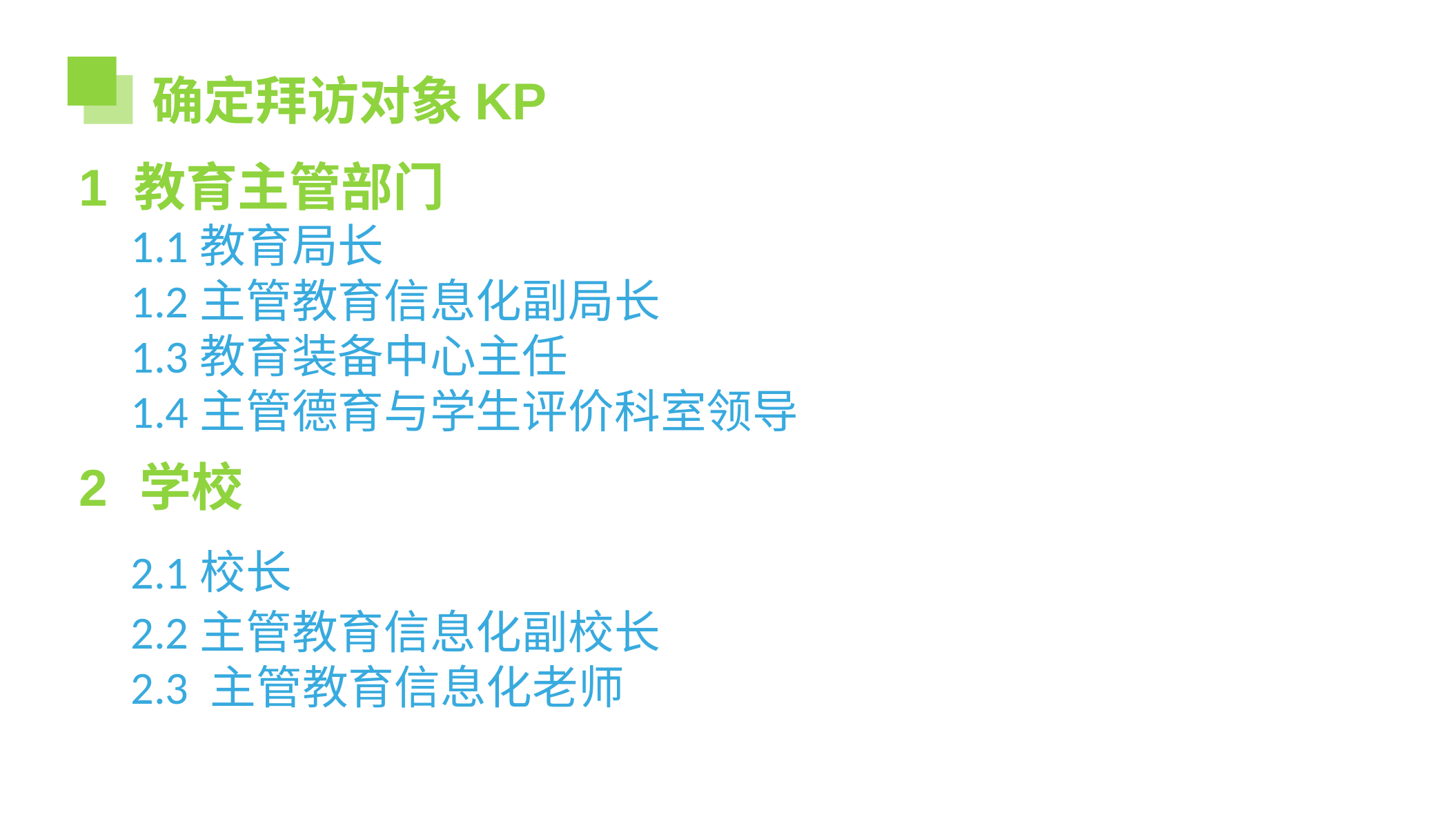

确定拜访对象KP
1 教育主管部门
     1.1教育局长
     1.2主管教育信息化副局长
     1.3教育装备中心主任
     1.4主管德育与学生评价科室领导
2 学校
    2.1校长
     2.2主管教育信息化副校长
     2.3 主管教育信息化老师